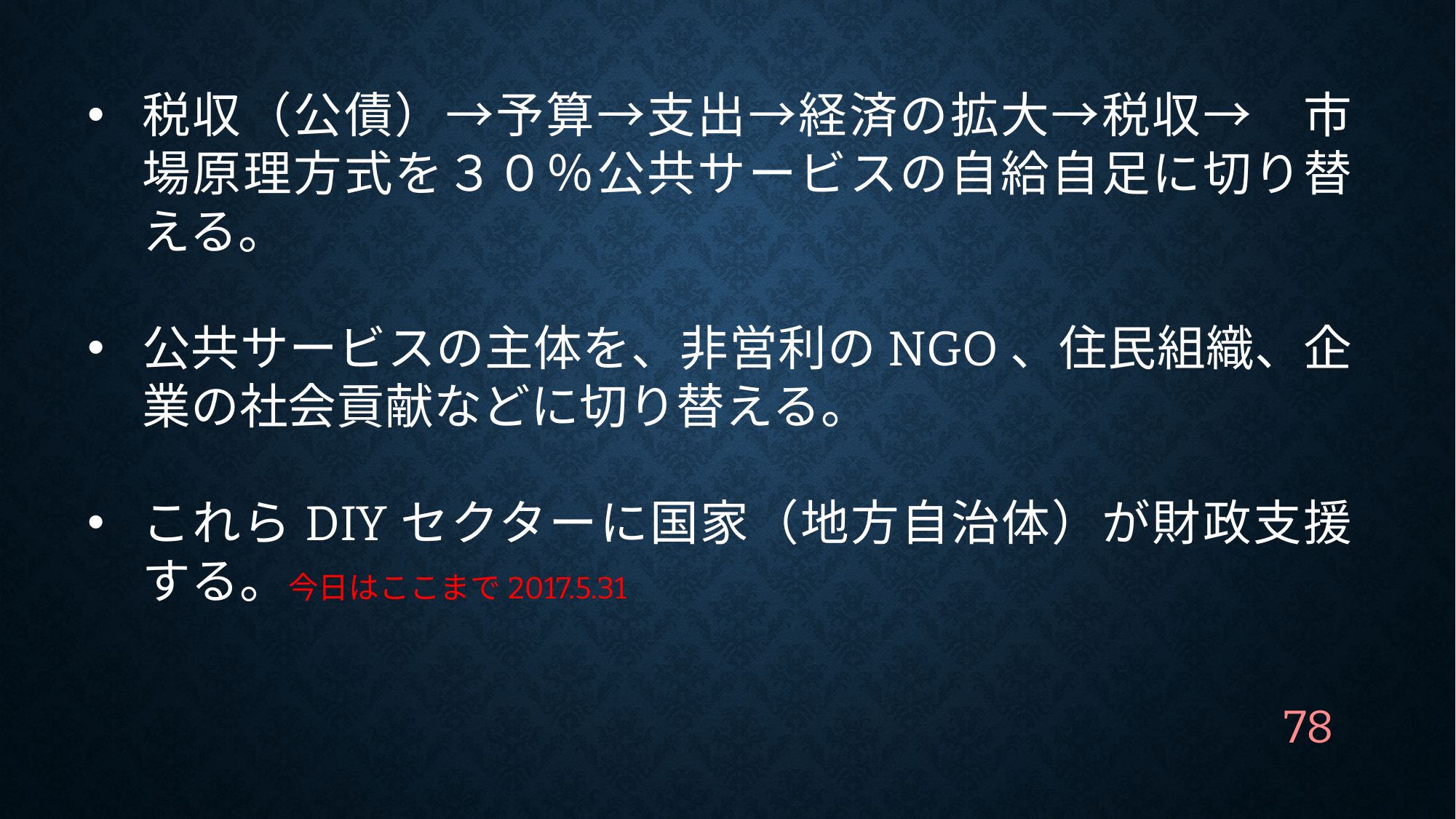

税収（公債）→予算→支出→経済の拡大→税収→　市場原理方式を３０％公共サービスの自給自足に切り替える。

公共サービスの主体を、非営利のNGO、住民組織、企業の社会貢献などに切り替える。

これらDIYセクターに国家（地方自治体）が財政支援する。今日はここまで2017.5.31
78